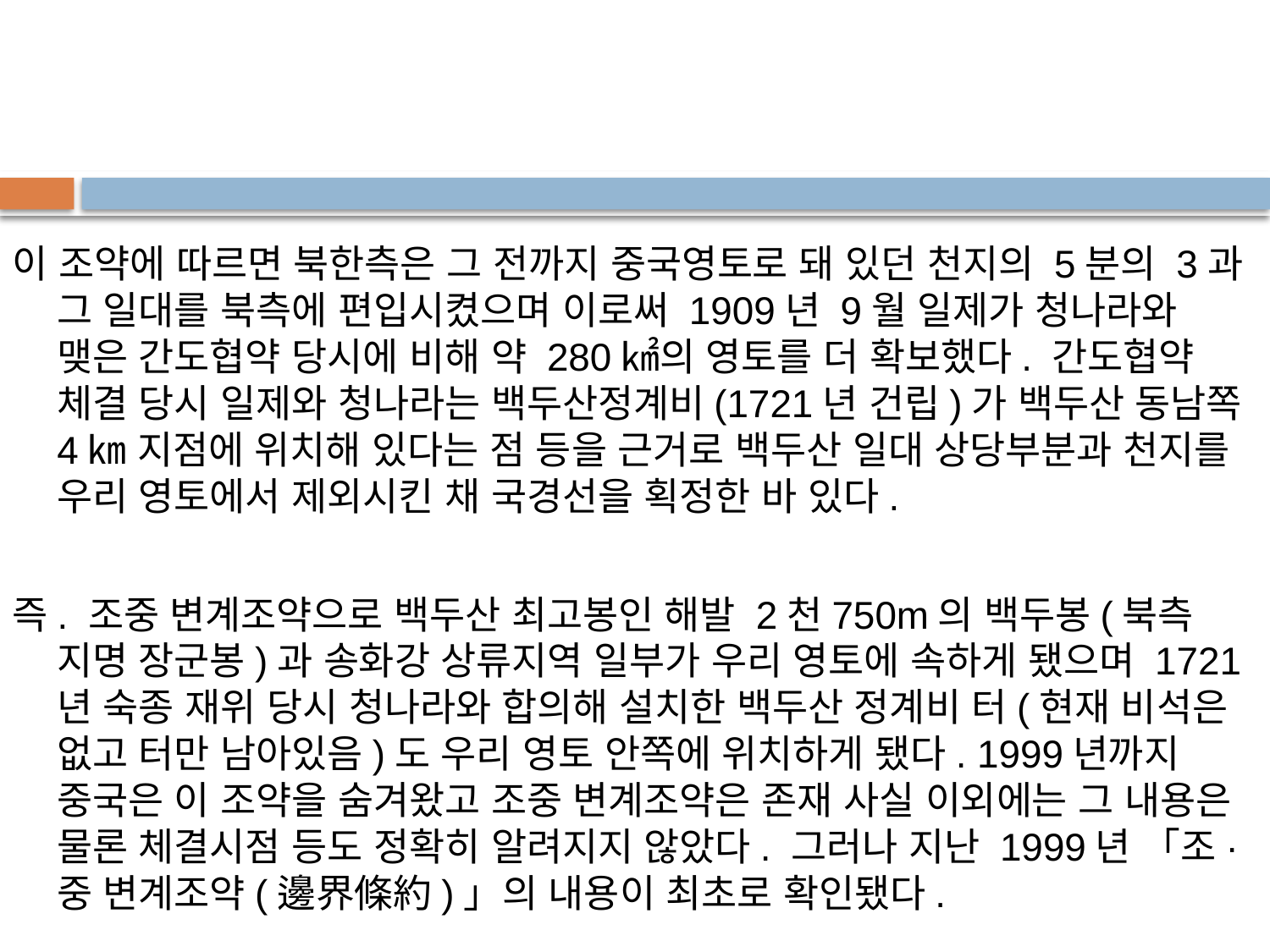

이 조약에 따르면 북한측은 그 전까지 중국영토로 돼 있던 천지의 5분의 3과 그 일대를 북측에 편입시켰으며 이로써 1909년 9월 일제가 청나라와 맺은 간도협약 당시에 비해 약 280㎢의 영토를 더 확보했다. 간도협약 체결 당시 일제와 청나라는 백두산정계비(1721년 건립)가 백두산 동남쪽 4㎞ 지점에 위치해 있다는 점 등을 근거로 백두산 일대 상당부분과 천지를 우리 영토에서 제외시킨 채 국경선을 획정한 바 있다.

즉. 조중 변계조약으로 백두산 최고봉인 해발 2천750m의 백두봉(북측 지명 장군봉)과 송화강 상류지역 일부가 우리 영토에 속하게 됐으며 1721년 숙종 재위 당시 청나라와 합의해 설치한 백두산 정계비 터(현재 비석은 없고 터만 남아있음)도 우리 영토 안쪽에 위치하게 됐다. 1999년까지 중국은 이 조약을 숨겨왔고 조중 변계조약은 존재 사실 이외에는 그 내용은 물론 체결시점 등도 정확히 알려지지 않았다. 그러나 지난 1999년 「조·중 변계조약(邊界條約)」의 내용이 최초로 확인됐다.